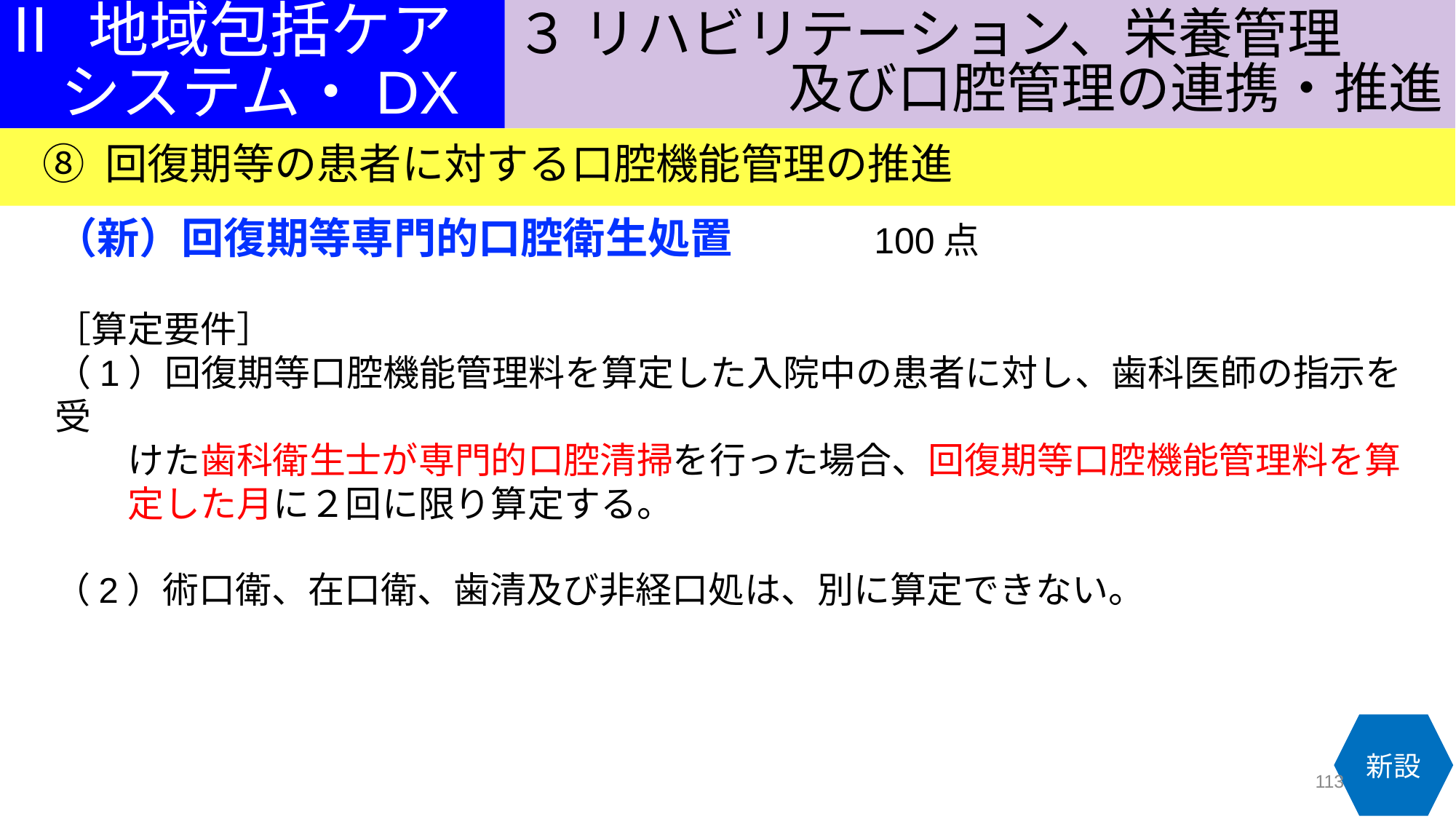

３ リハビリテーション、栄養管理
　　　　　及び口腔管理の連携・推進
Ⅱ 地域包括ケア
　システム・DX
⑧ 回復期等の患者に対する口腔機能管理の推進
（新）回復期等専門的口腔衛生処置　　　●●点

［算定要件］
（1）回復期等口腔機能管理料を算定した入院中の患者に対し、歯科医師の指示を受
　　けた歯科衛生士が専門的口腔清掃を行った場合、回復期等口腔機能管理料を算
　　定した月に２回に限り算定する。

（2）術口衛、在口衛、歯清及び非経口処は、別に算定できない。

100点

新設
113